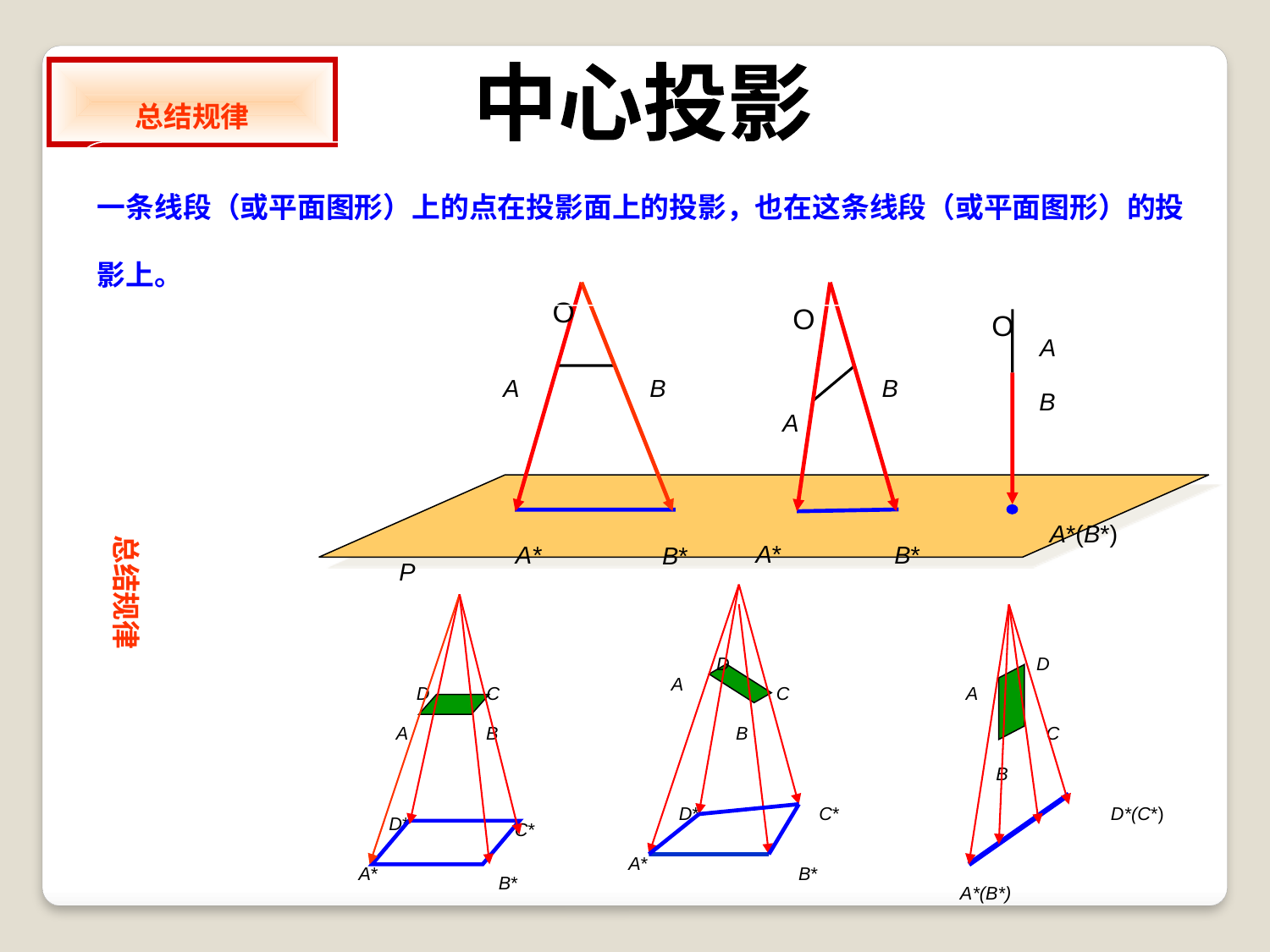

总结规律
中心投影
一条线段（或平面图形）上的点在投影面上的投影，也在这条线段（或平面图形）的投影上。
总结规律
O
O
O

A
A
B
B
B
A

A*(B*)

A*
B*

A*
B*

P

D*
A*
B*
C*
D
A
C
B

A*
C*
B*
D*
D
C
A
B

D*(C*)

A*(B*)
D
A
C
B